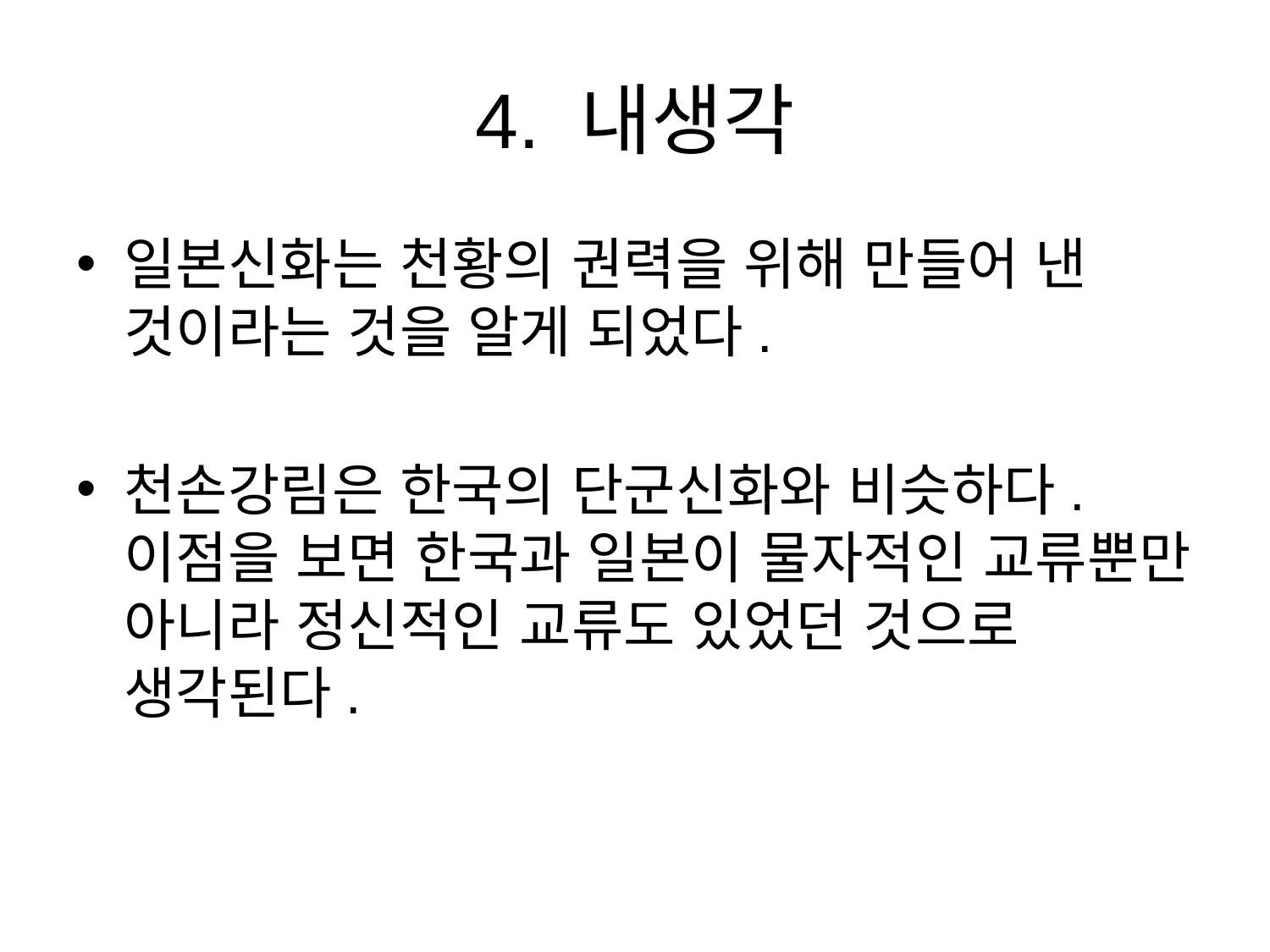

# 4. 내생각
일본신화는 천황의 권력을 위해 만들어 낸 것이라는 것을 알게 되었다.

천손강림은 한국의 단군신화와 비슷하다.이점을 보면 한국과 일본이 물자적인 교류뿐만 아니라 정신적인 교류도 있었던 것으로 생각된다.